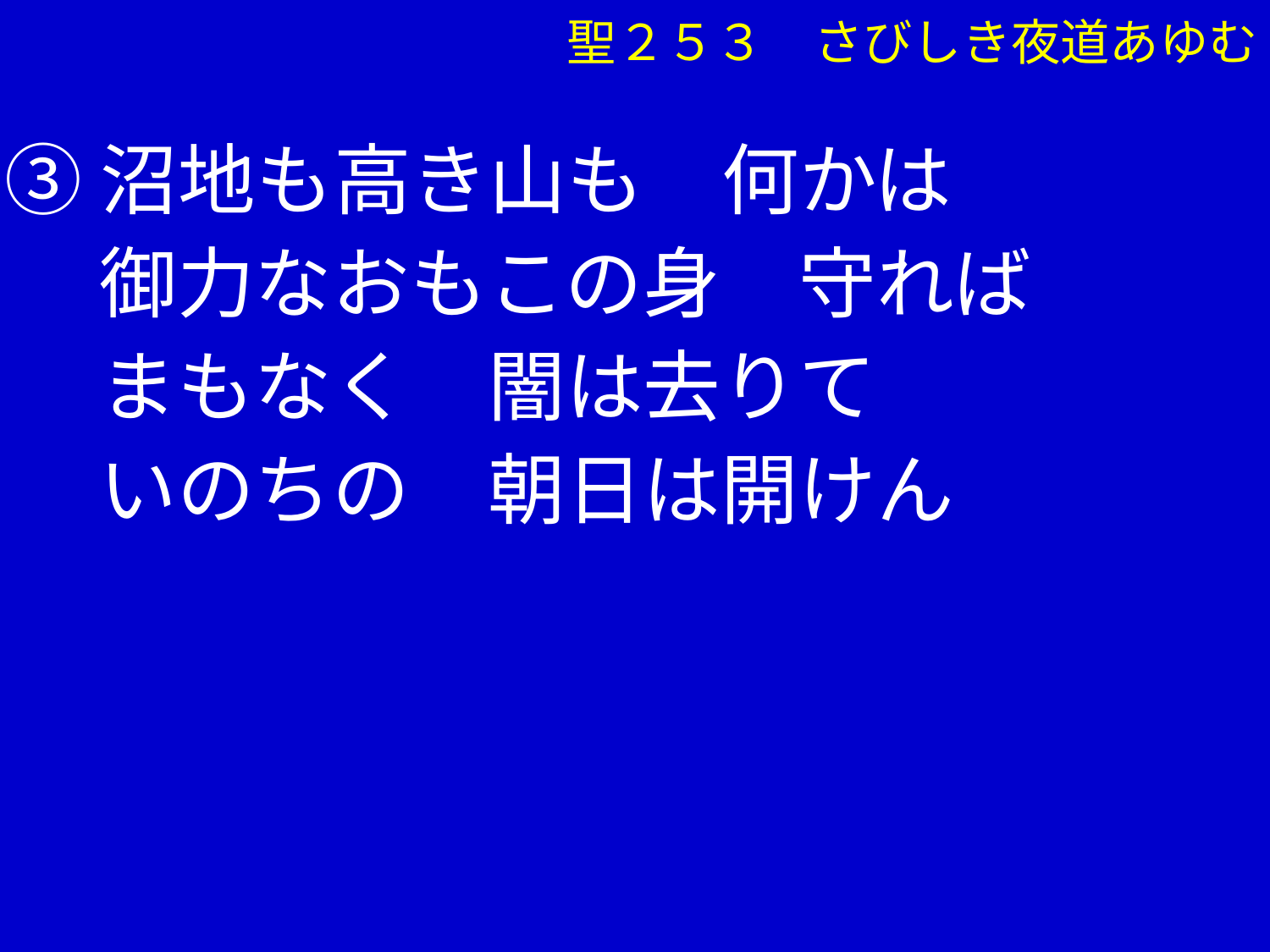

聖２５３　さびしき夜道あゆむ
③沼地も高き山も　何かは
　 御力なおもこの身　守れば
　 まもなく　闇は去りて
　 いのちの　朝日は開けん